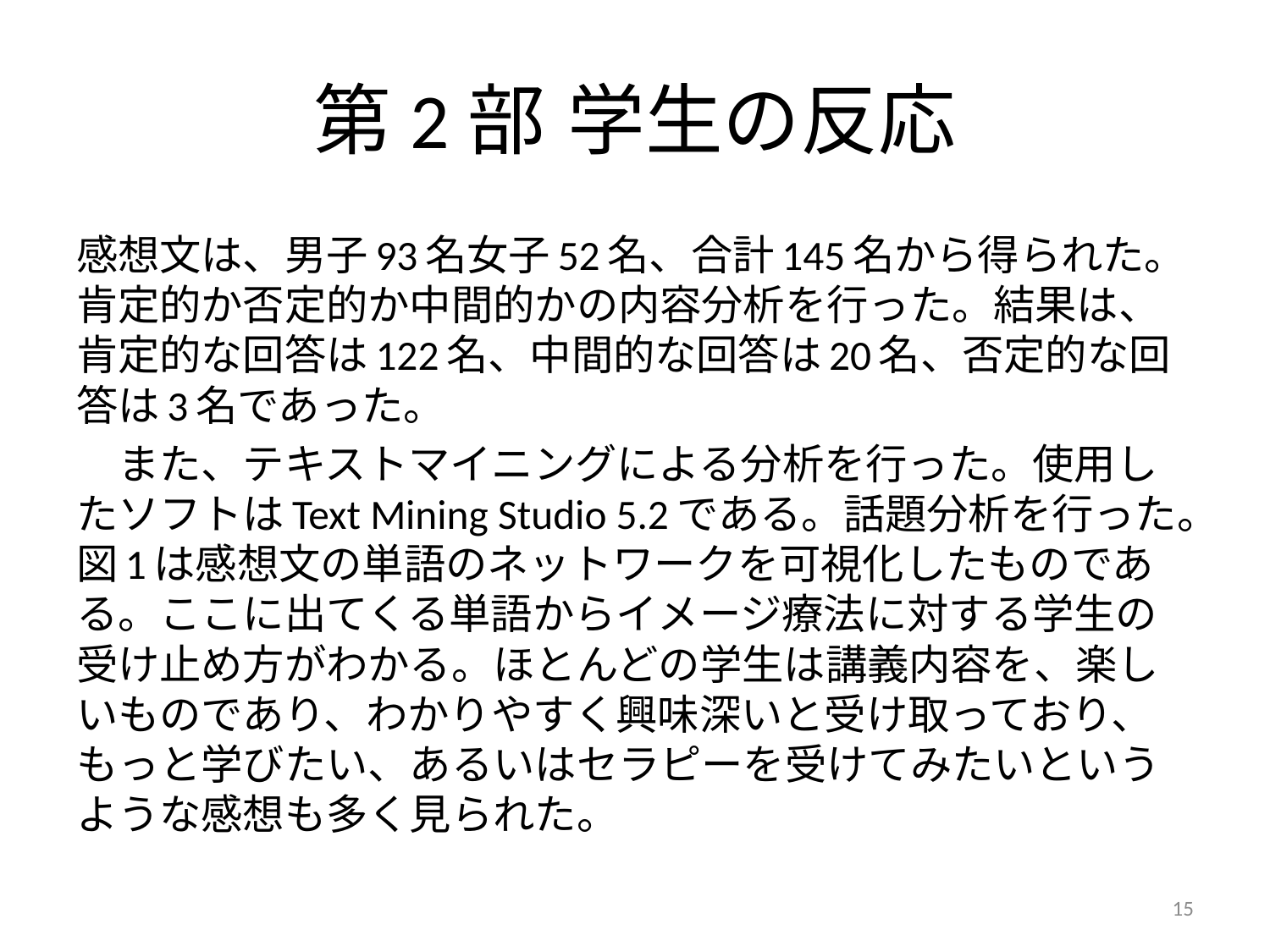

# 第2部	学生の反応
感想文は、男子93名女子52名、合計145名から得られた。肯定的か否定的か中間的かの内容分析を行った。結果は、肯定的な回答は122名、中間的な回答は20名、否定的な回答は3名であった。
　また、テキストマイニングによる分析を行った。使用したソフトはText Mining Studio 5.2である。話題分析を行った。図1は感想文の単語のネットワークを可視化したものである。ここに出てくる単語からイメージ療法に対する学生の受け止め方がわかる。ほとんどの学生は講義内容を、楽しいものであり、わかりやすく興味深いと受け取っており、もっと学びたい、あるいはセラピーを受けてみたいというような感想も多く見られた。
15